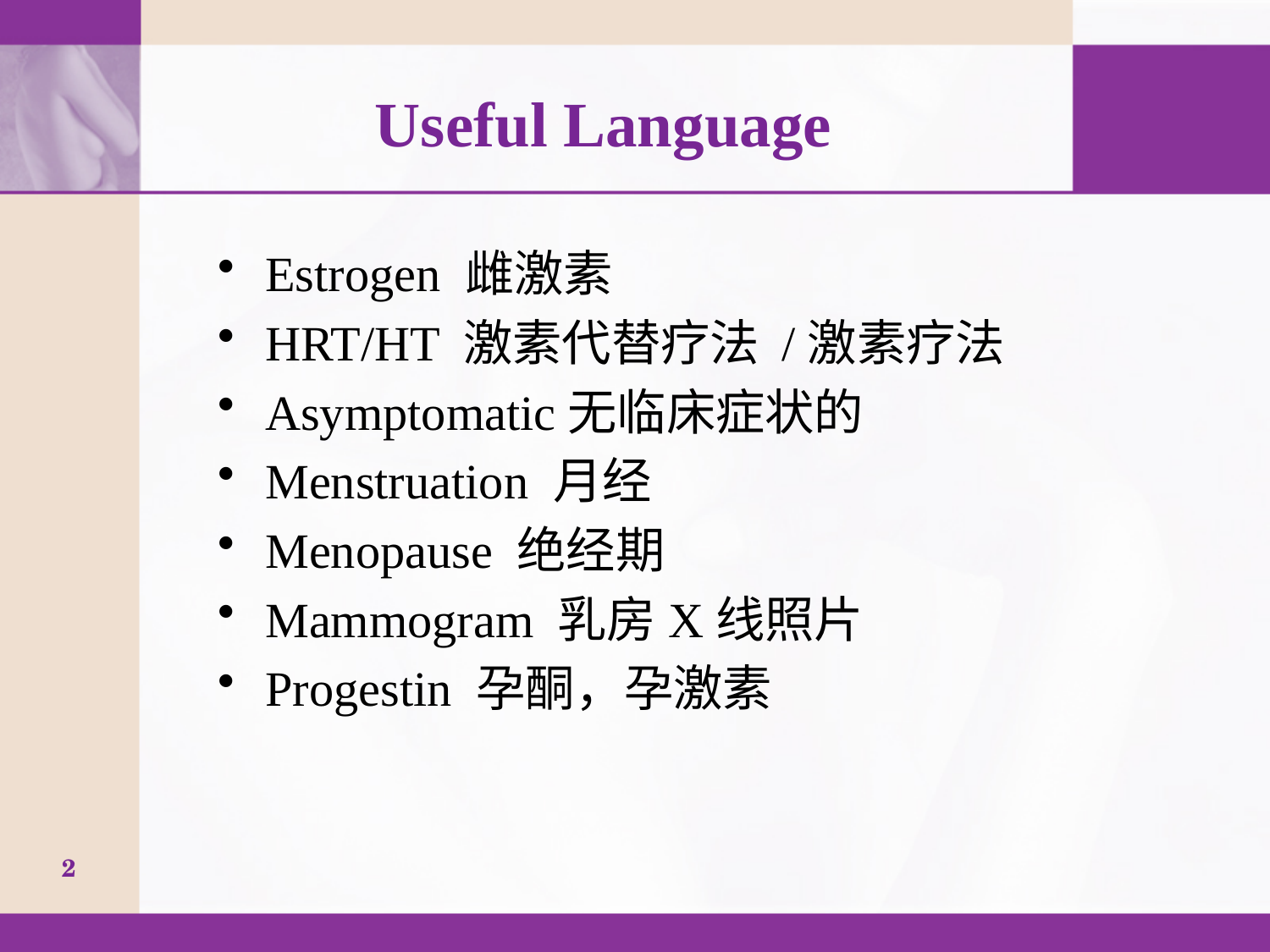

# Useful Language
Estrogen 雌激素
HRT/HT 激素代替疗法 /激素疗法
Asymptomatic无临床症状的
Menstruation 月经
Menopause 绝经期
Mammogram 乳房X线照片
Progestin 孕酮，孕激素

2